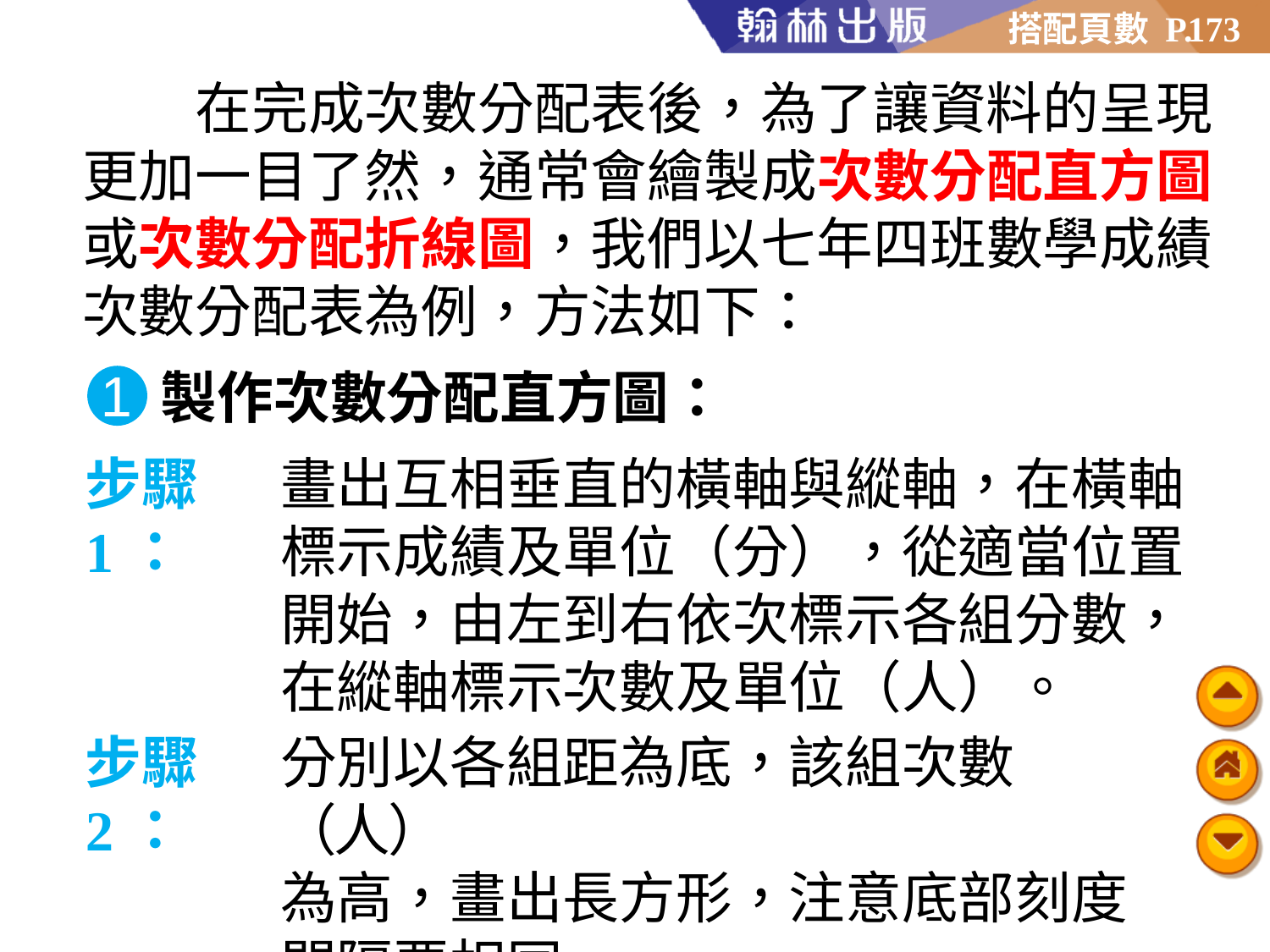

173
　　在完成次數分配表後，為了讓資料的呈現
更加一目了然，通常會繪製成次數分配直方圖
或次數分配折線圖，我們以七年四班數學成績
次數分配表為例，方法如下：
1
製作次數分配直方圖：

步驟1：
畫出互相垂直的橫軸與縱軸，在橫軸
標示成績及單位（分），從適當位置
開始，由左到右依次標示各組分數，
在縱軸標示次數及單位（人）。
步驟2：
分別以各組距為底，該組次數（人）
為高，畫出長方形，注意底部刻度
間隔要相同。